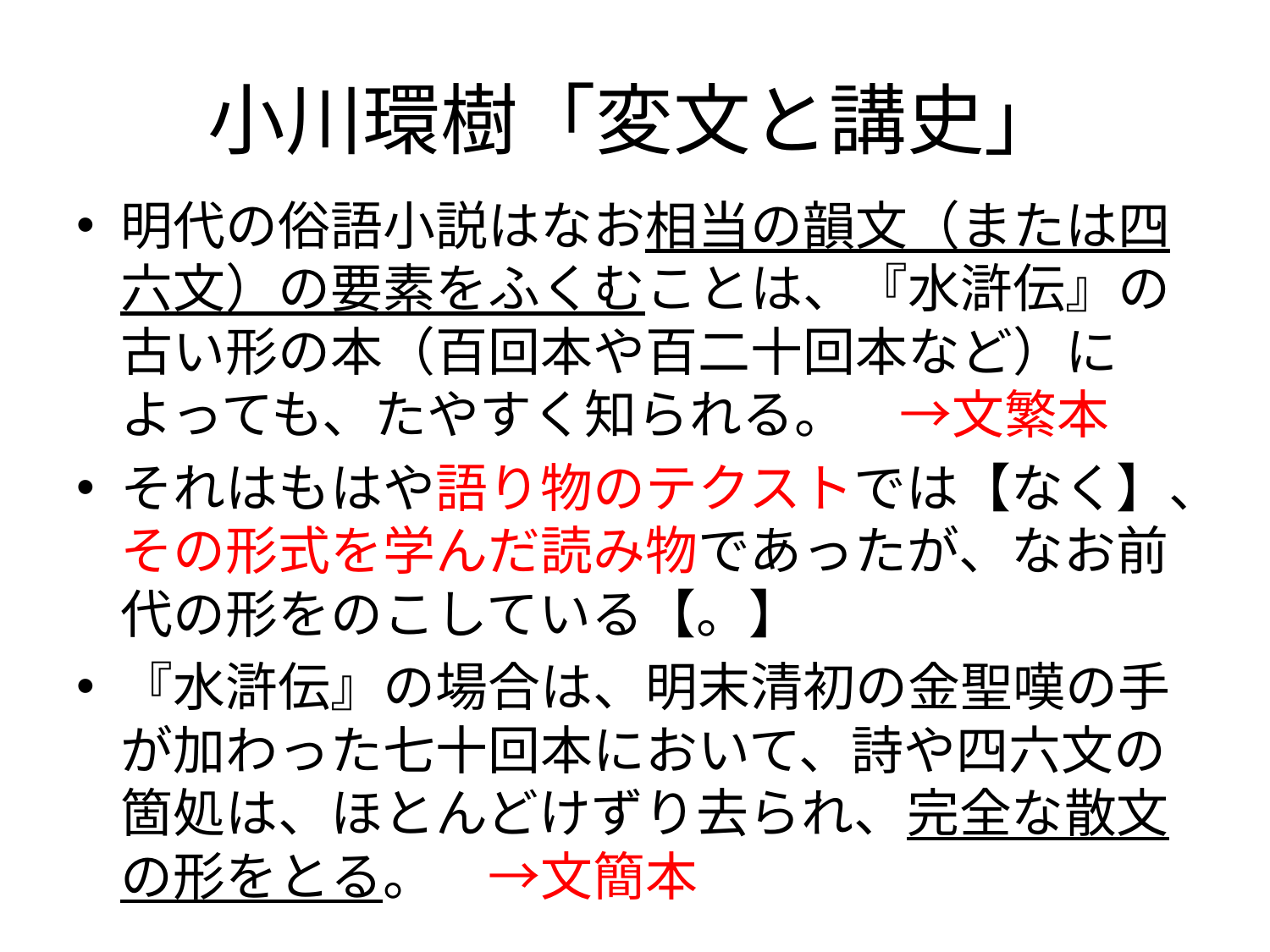

# 小川環樹「変文と講史」
明代の俗語小説はなお相当の韻文（または四六文）の要素をふくむことは、『水滸伝』の古い形の本（百回本や百二十回本など）によっても、たやすく知られる。　→文繁本
それはもはや語り物のテクストでは【なく】、その形式を学んだ読み物であったが、なお前代の形をのこしている【。】
『水滸伝』の場合は、明末清初の金聖嘆の手が加わった七十回本において、詩や四六文の箇処は、ほとんどけずり去られ、完全な散文の形をとる。　→文簡本